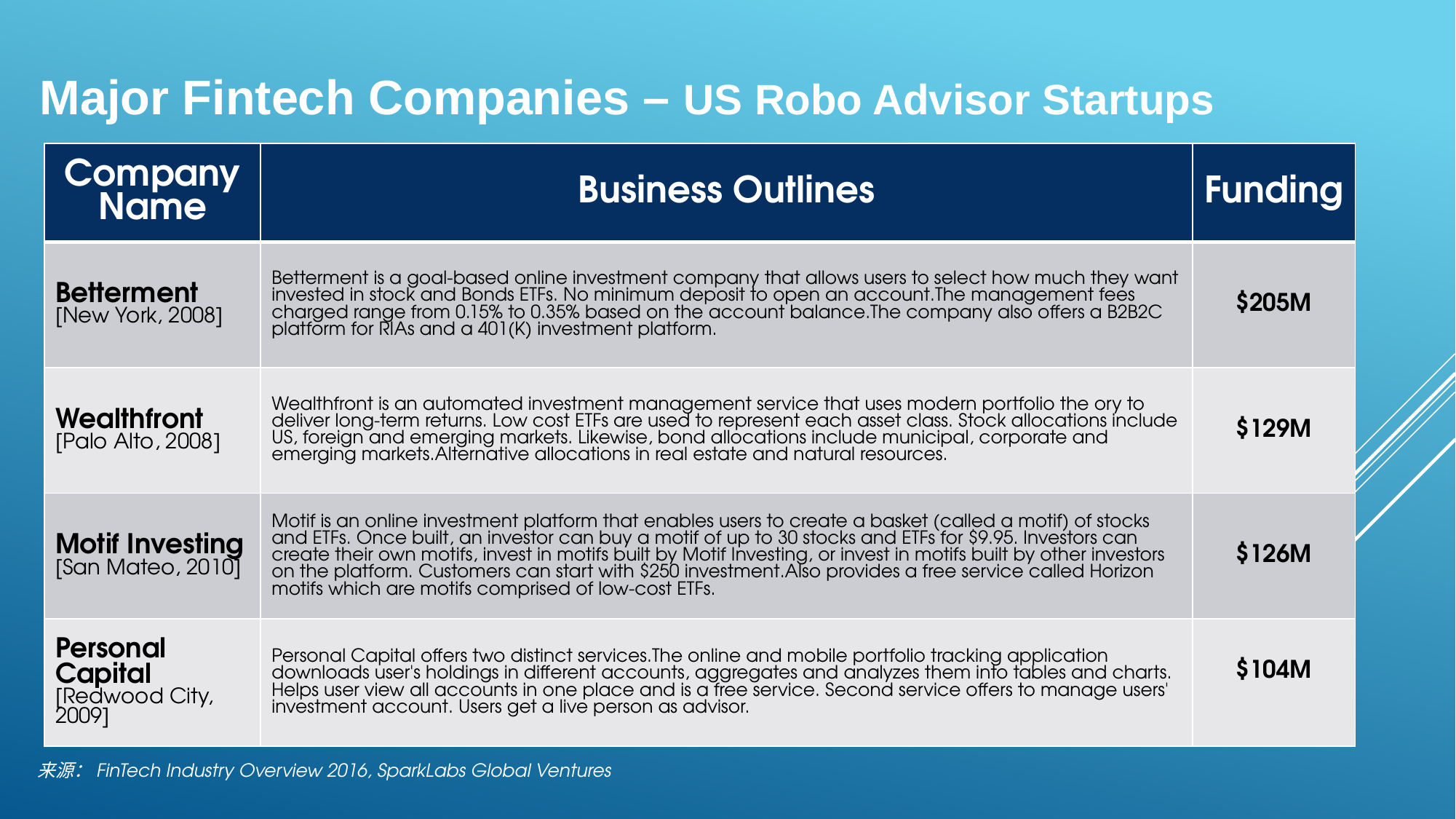

Major Fintech Companies – US Robo Advisor Startups
| Company Name | Business Outlines | Funding |
| --- | --- | --- |
| Betterment [New York, 2008] | Betterment is a goal-based online investment company that allows users to select how much they want invested in stock and Bonds ETFs. No minimum deposit to open an account.The management fees charged range from 0.15% to 0.35% based on the account balance.The company also offers a B2B2C platform for RIAs and a 401(K) investment platform. | $205M |
| Wealthfront [Palo Alto, 2008] | Wealthfront is an automated investment management service that uses modern portfolio the ory to deliver long-term returns. Low cost ETFs are used to represent each asset class. Stock allocations include US, foreign and emerging markets. Likewise, bond allocations include municipal, corporate and emerging markets.Alternative allocations in real estate and natural resources. | $129M |
| Motif Investing [San Mateo, 2010] | Motif is an online investment platform that enables users to create a basket (called a motif) of stocks and ETFs. Once built, an investor can buy a motif of up to 30 stocks and ETFs for $9.95. Investors can create their own motifs, invest in motifs built by Motif Investing, or invest in motifs built by other investors on the platform. Customers can start with $250 investment.Also provides a free service called Horizon motifs which are motifs comprised of low-cost ETFs. | $126M |
| Personal Capital [Redwood City, 2009] | Personal Capital offers two distinct services.The online and mobile portfolio tracking application downloads user's holdings in different accounts, aggregates and analyzes them into tables and charts. Helps user view all accounts in one place and is a free service. Second service offers to manage users' investment account. Users get a live person as advisor. | $104M |
来源：FinTech Industry Overview 2016, SparkLabs Global Ventures